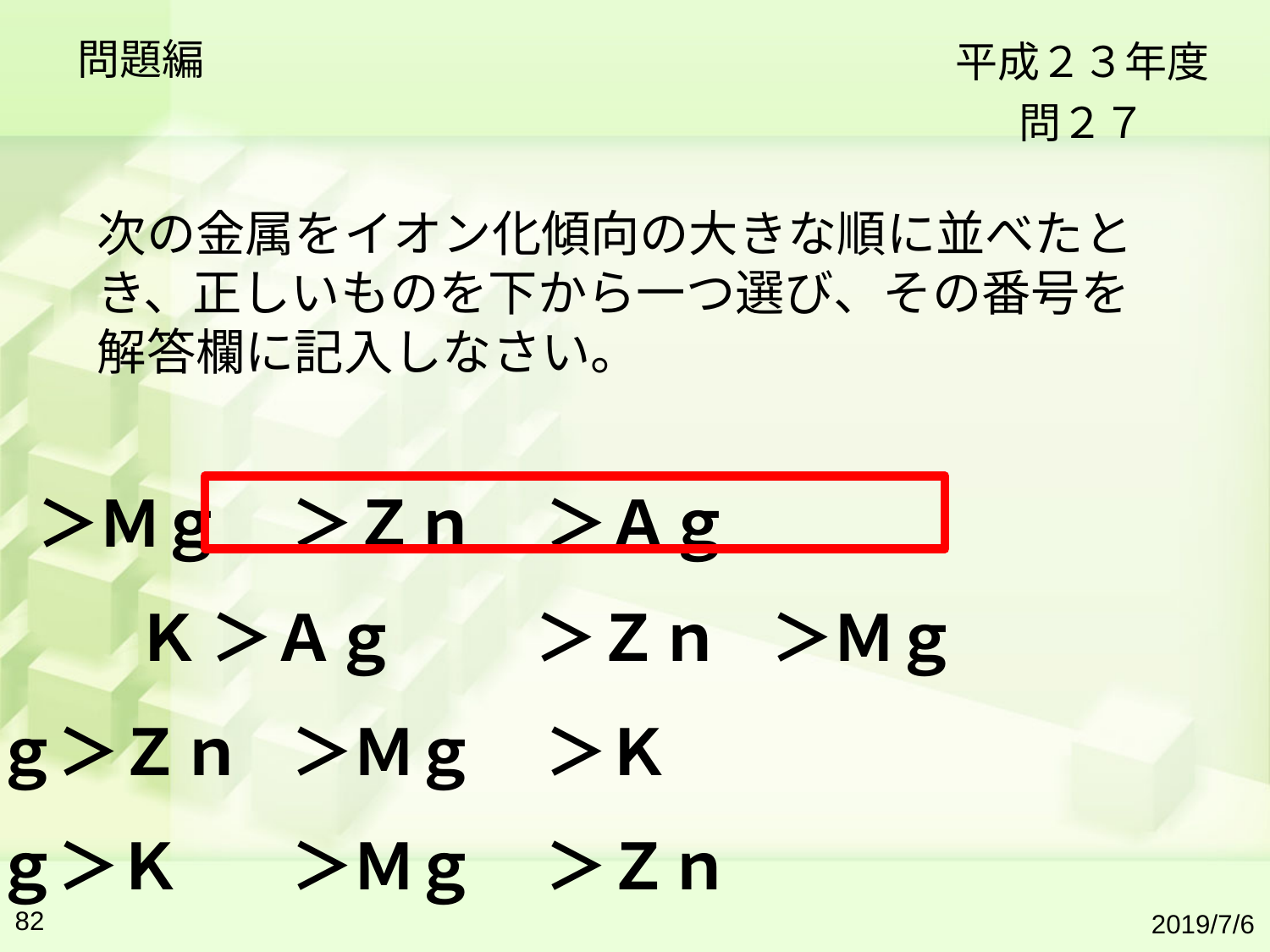

問題編
平成２３年度
問２７
次の金属をイオン化傾向の大きな順に並べたとき、正しいものを下から一つ選び、その番号を解答欄に記入しなさい。
Ｋ	＞Ｍｇ	＞Ｚｎ	＞Ａｇ
２　	 Ｋ	＞Ａｇ	＞Ｚｎ	＞Ｍｇ
Ａｇ＞Ｚｎ	＞Ｍｇ	＞Ｋ
Ａｇ＞Ｋ	＞Ｍｇ	＞Ｚｎ

82
2019/7/6